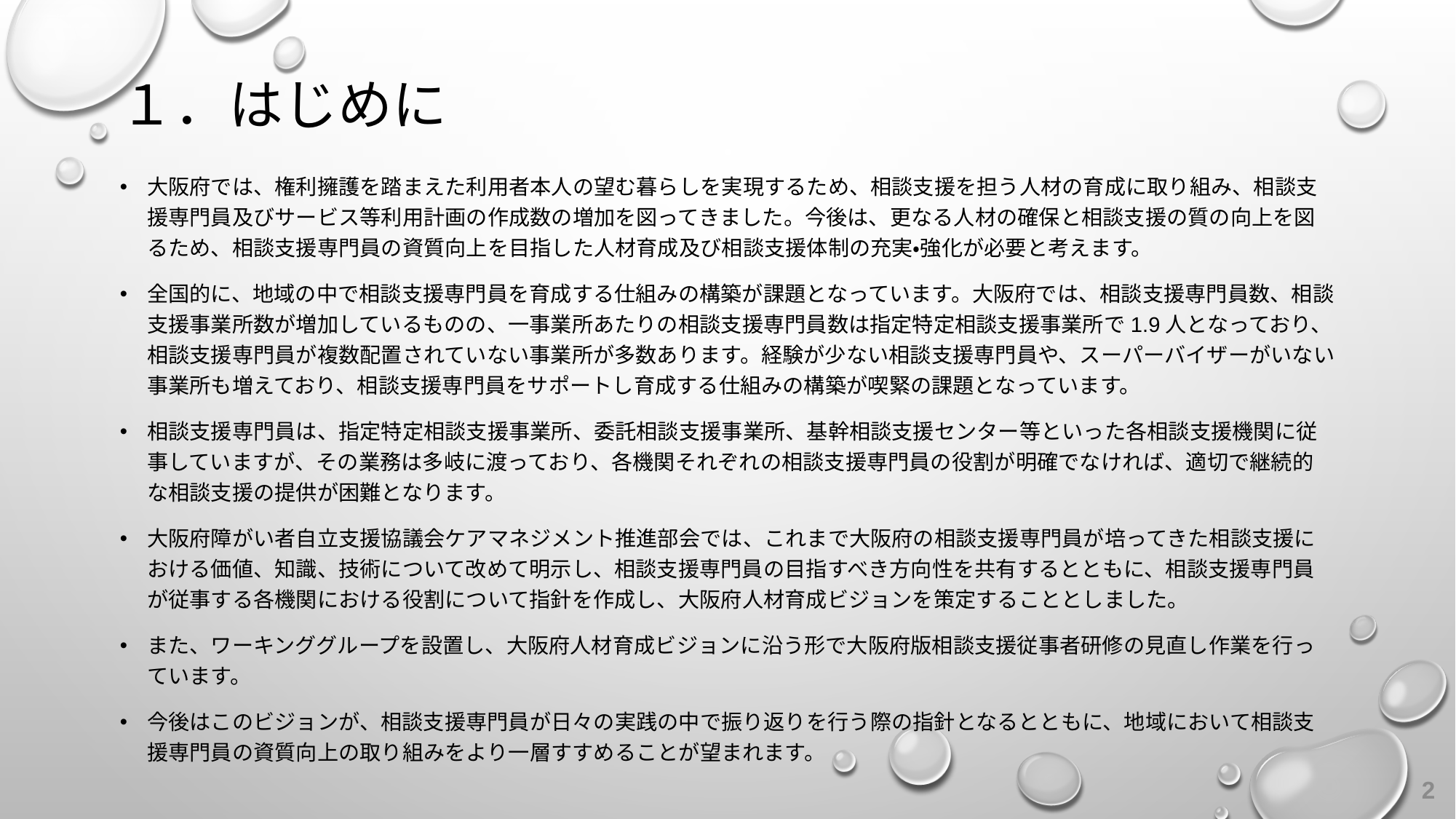

# １．はじめに
大阪府では、権利擁護を踏まえた利用者本人の望む暮らしを実現するため、相談支援を担う人材の育成に取り組み、相談支援専門員及びサービス等利用計画の作成数の増加を図ってきました。今後は、更なる人材の確保と相談支援の質の向上を図るため、相談支援専門員の資質向上を目指した人材育成及び相談支援体制の充実・強化が必要と考えます。
全国的に、地域の中で相談支援専門員を育成する仕組みの構築が課題となっています。大阪府では、相談支援専門員数、相談支援事業所数が増加しているものの、一事業所あたりの相談支援専門員数は指定特定相談支援事業所で1.9人となっており、相談支援専門員が複数配置されていない事業所が多数あります。経験が少ない相談支援専門員や、スーパーバイザーがいない事業所も増えており、相談支援専門員をサポートし育成する仕組みの構築が喫緊の課題となっています。
相談支援専門員は、指定特定相談支援事業所、委託相談支援事業所、基幹相談支援センター等といった各相談支援機関に従事していますが、その業務は多岐に渡っており、各機関それぞれの相談支援専門員の役割が明確でなければ、適切で継続的な相談支援の提供が困難となります。
大阪府障がい者自立支援協議会ケアマネジメント推進部会では、これまで大阪府の相談支援専門員が培ってきた相談支援における価値、知識、技術について改めて明示し、相談支援専門員の目指すべき方向性を共有するとともに、相談支援専門員が従事する各機関における役割について指針を作成し、大阪府人材育成ビジョンを策定することとしました。
また、ワーキンググループを設置し、大阪府人材育成ビジョンに沿う形で大阪府版相談支援従事者研修の見直し作業を行っています。
今後はこのビジョンが、相談支援専門員が日々の実践の中で振り返りを行う際の指針となるとともに、地域において相談支援専門員の資質向上の取り組みをより一層すすめることが望まれます。
2